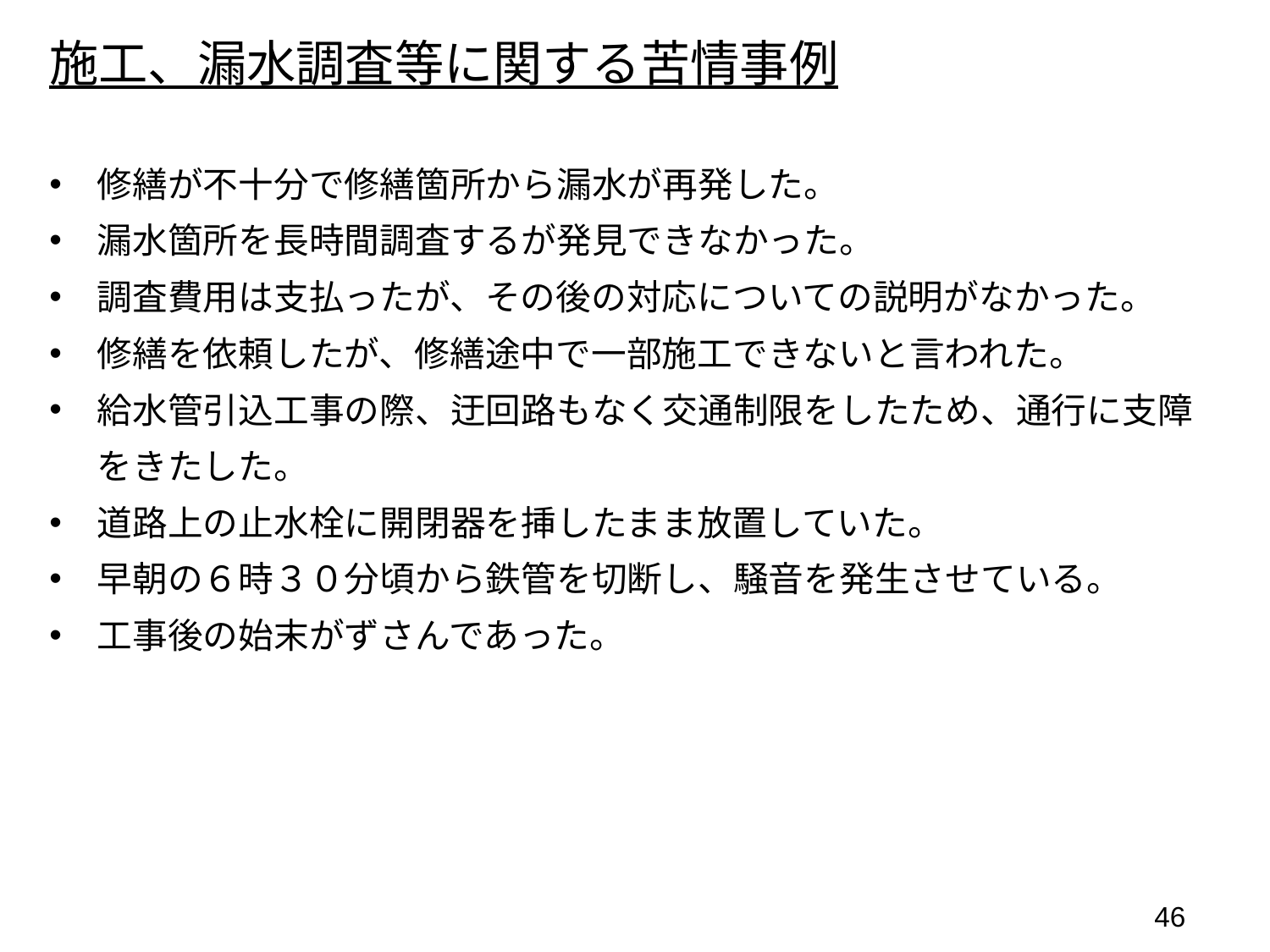

施工、漏水調査等に関する苦情事例

修繕が不十分で修繕箇所から漏水が再発した。
漏水箇所を長時間調査するが発見できなかった。
調査費用は支払ったが、その後の対応についての説明がなかった。
修繕を依頼したが、修繕途中で一部施工できないと言われた。
給水管引込工事の際、迂回路もなく交通制限をしたため、通行に支障をきたした。
道路上の止水栓に開閉器を挿したまま放置していた。
早朝の６時３０分頃から鉄管を切断し、騒音を発生させている。
工事後の始末がずさんであった。
46